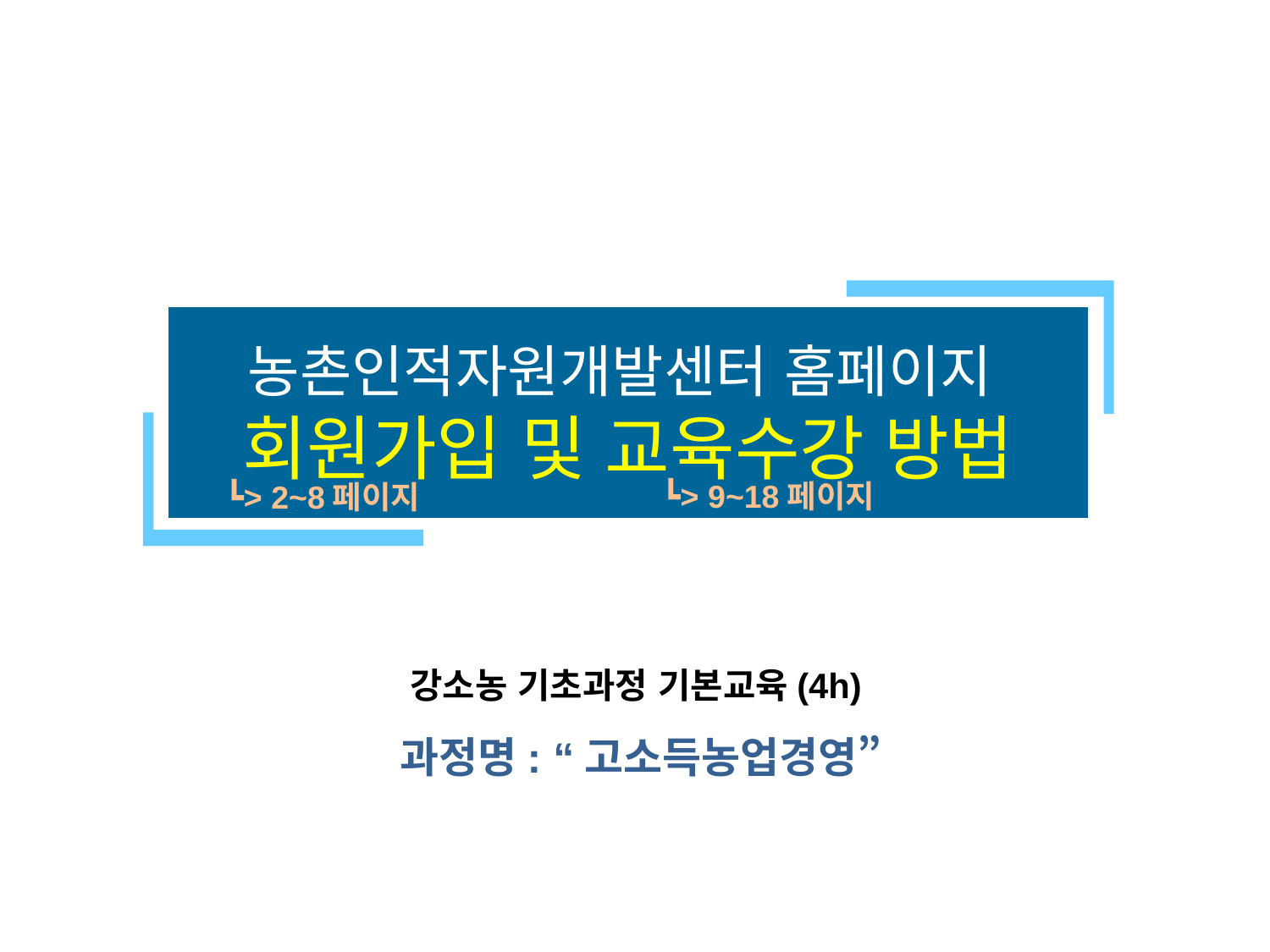

농촌인적자원개발센터 홈페이지
회원가입 및 교육수강 방법

┗> 9~18페이지
┗> 2~8페이지
강소농 기초과정 기본교육(4h)
과정명: “고소득농업경영”